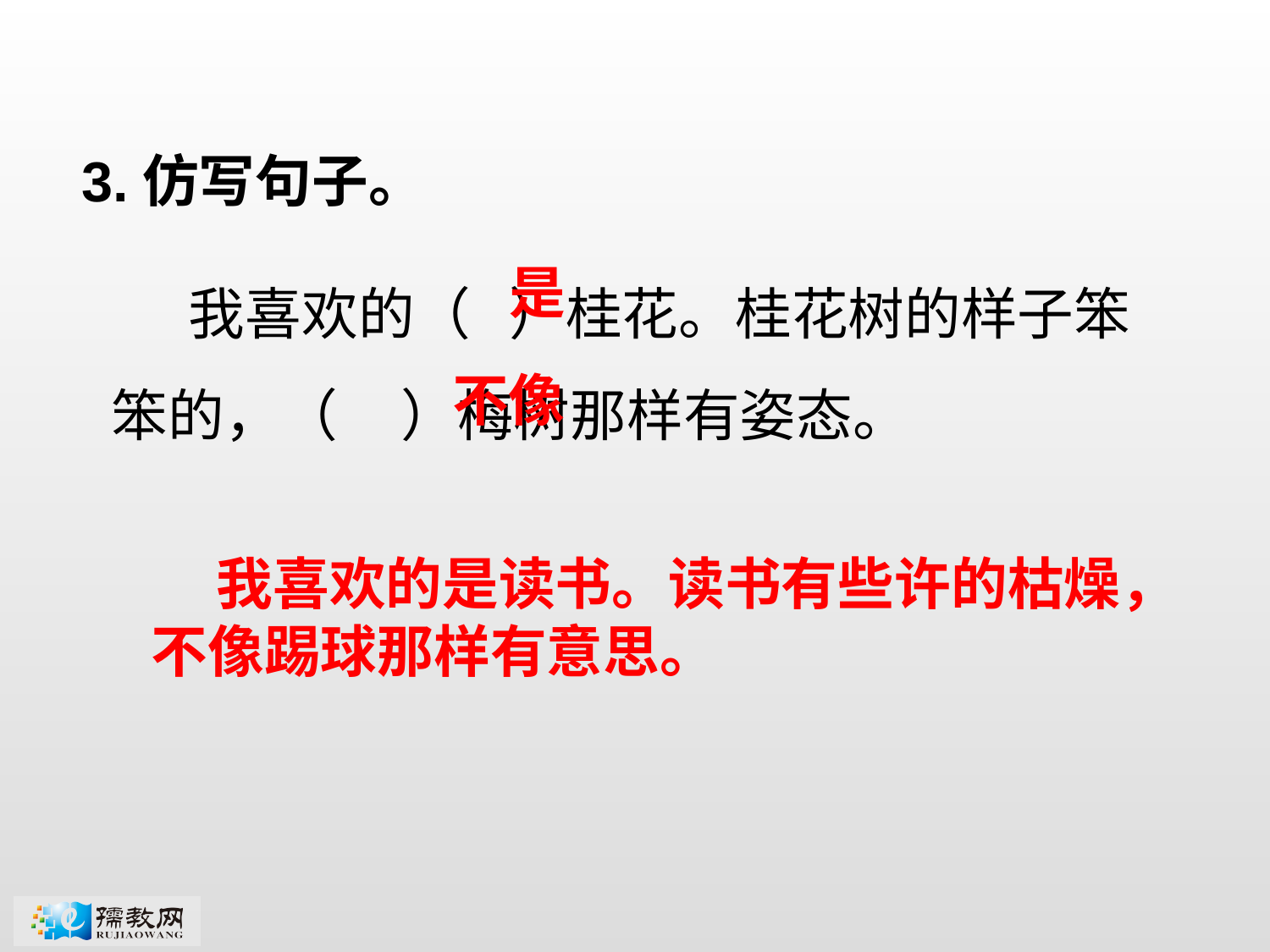

3.仿写句子。
     我喜欢的（   ）桂花。桂花树的样子笨笨的，（     ）梅树那样有姿态。
是
不像
    我喜欢的是读书。读书有些许的枯燥，不像踢球那样有意思。